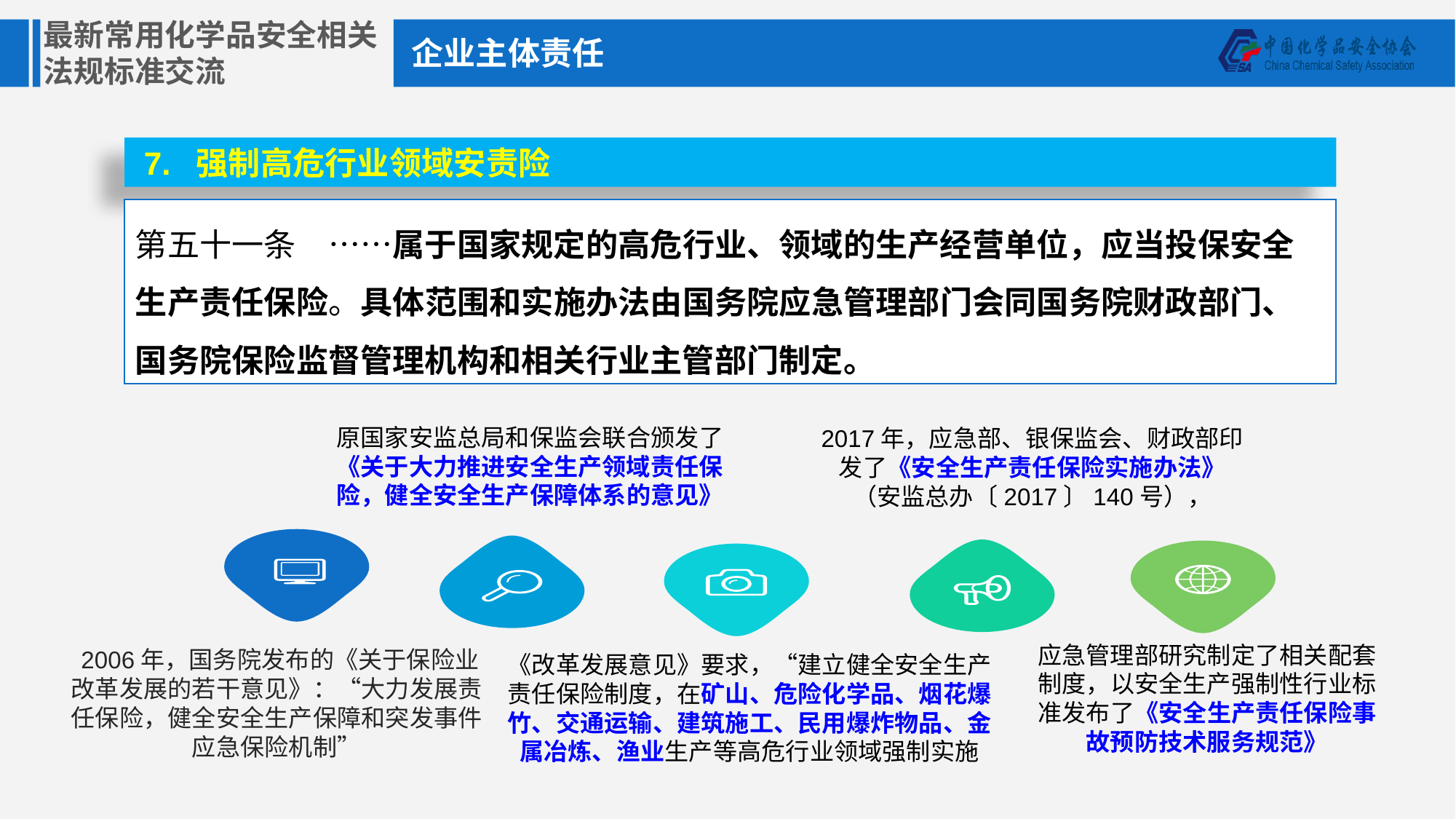

企业主体责任
 7.  强制高危行业领域安责险
第五十一条　……属于国家规定的高危行业、领域的生产经营单位，应当投保安全生产责任保险。具体范围和实施办法由国务院应急管理部门会同国务院财政部门、国务院保险监督管理机构和相关行业主管部门制定。
原国家安监总局和保监会联合颁发了《关于大力推进安全生产领域责任保险，健全安全生产保障体系的意见》
2017年，应急部、银保监会、财政部印发了《安全生产责任保险实施办法》（安监总办〔2017〕140号），

应急管理部研究制定了相关配套制度，以安全生产强制性行业标准发布了《安全生产责任保险事故预防技术服务规范》
 2006年，国务院发布的《关于保险业改革发展的若干意见》：“大力发展责任保险，健全安全生产保障和突发事件应急保险机制”
《改革发展意见》要求，“建立健全安全生产责任保险制度，在矿山、危险化学品、烟花爆竹、交通运输、建筑施工、民用爆炸物品、金属冶炼、渔业生产等高危行业领域强制实施